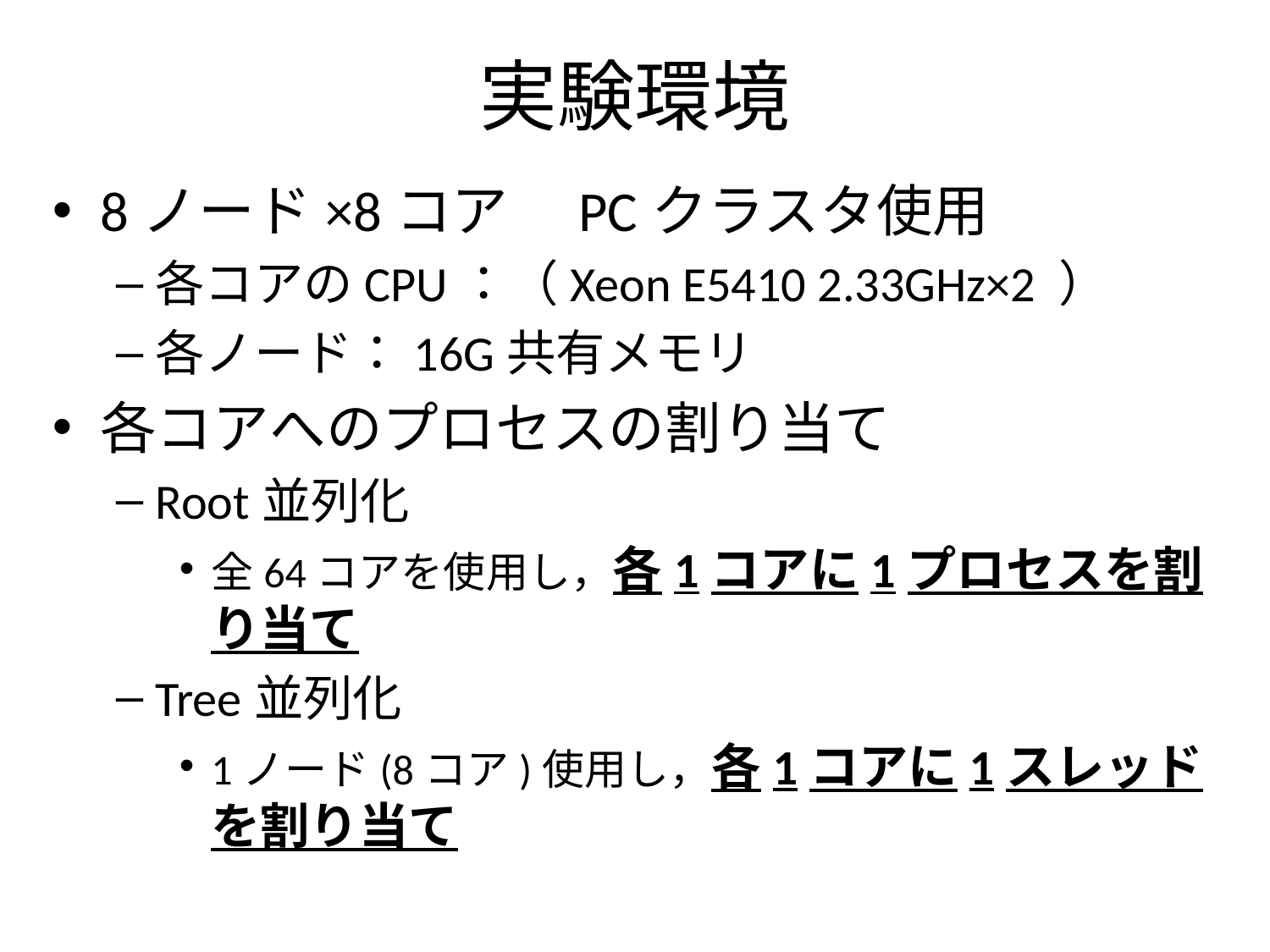

# 実験環境
8ノード×8コア　PCクラスタ使用
各コアのCPU：（Xeon E5410 2.33GHz×2 ）
各ノード：16G共有メモリ
各コアへのプロセスの割り当て
Root並列化
全64コアを使用し，各1コアに1プロセスを割り当て
Tree並列化
1ノード(8コア)使用し，各1コアに1スレッドを割り当て